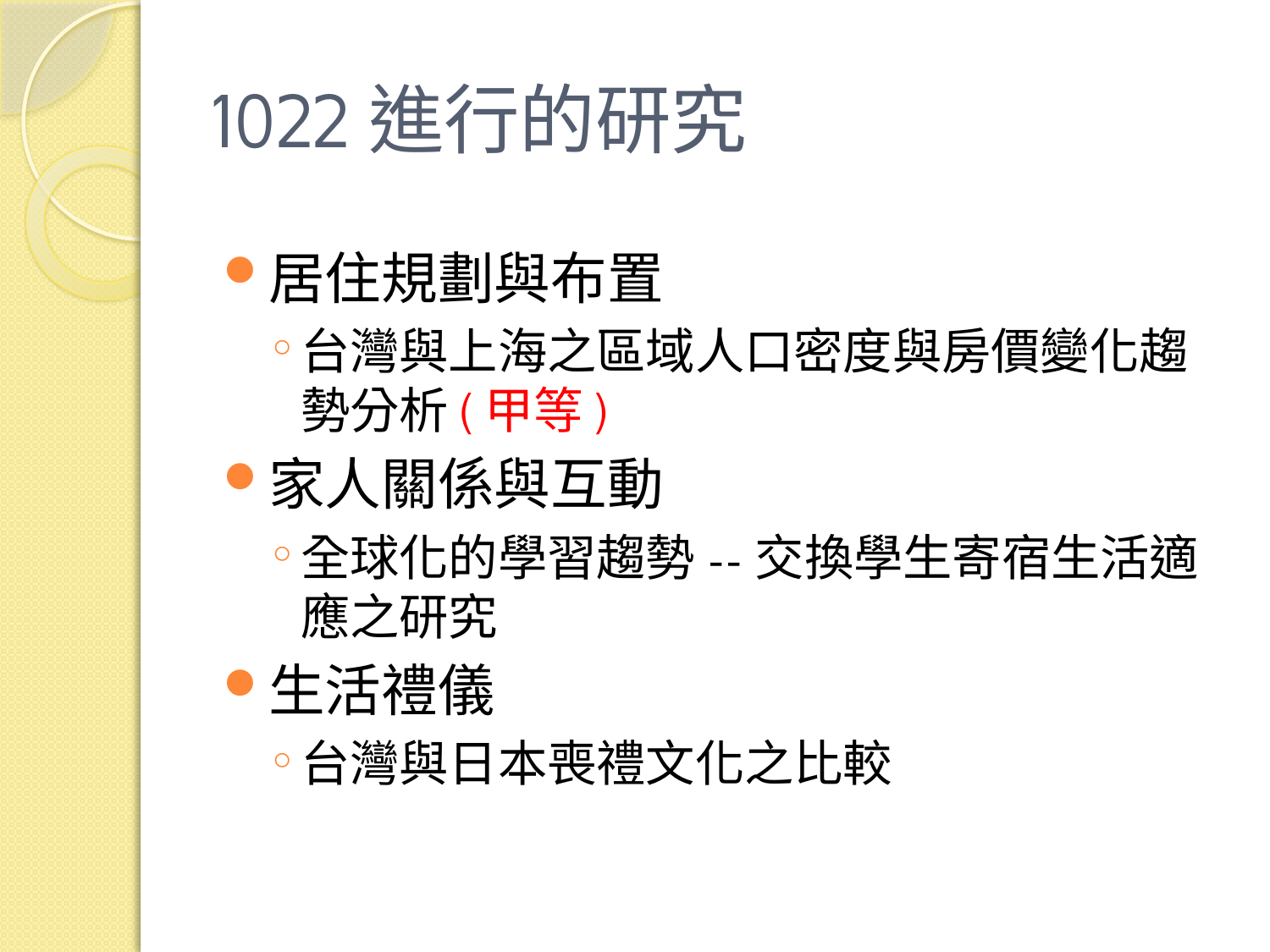

# 1022進行的研究
居住規劃與布置
台灣與上海之區域人口密度與房價變化趨勢分析(甲等)
家人關係與互動
全球化的學習趨勢--交換學生寄宿生活適應之研究
生活禮儀
台灣與日本喪禮文化之比較